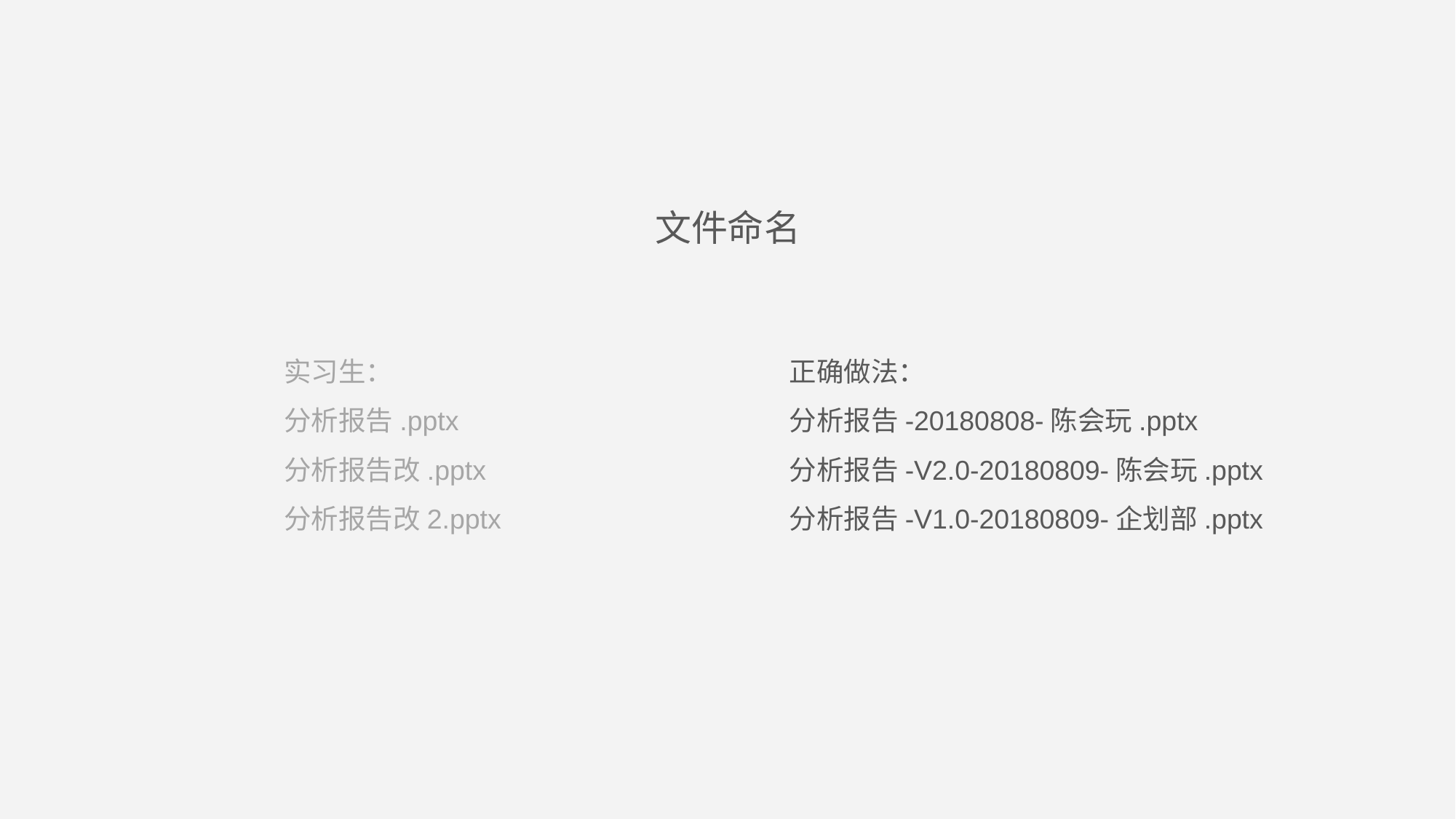

文件命名
实习生：
分析报告.pptx
分析报告改.pptx
分析报告改2.pptx
正确做法：
分析报告-20180808-陈会玩.pptx
分析报告-V2.0-20180809-陈会玩.pptx
分析报告-V1.0-20180809-企划部.pptx